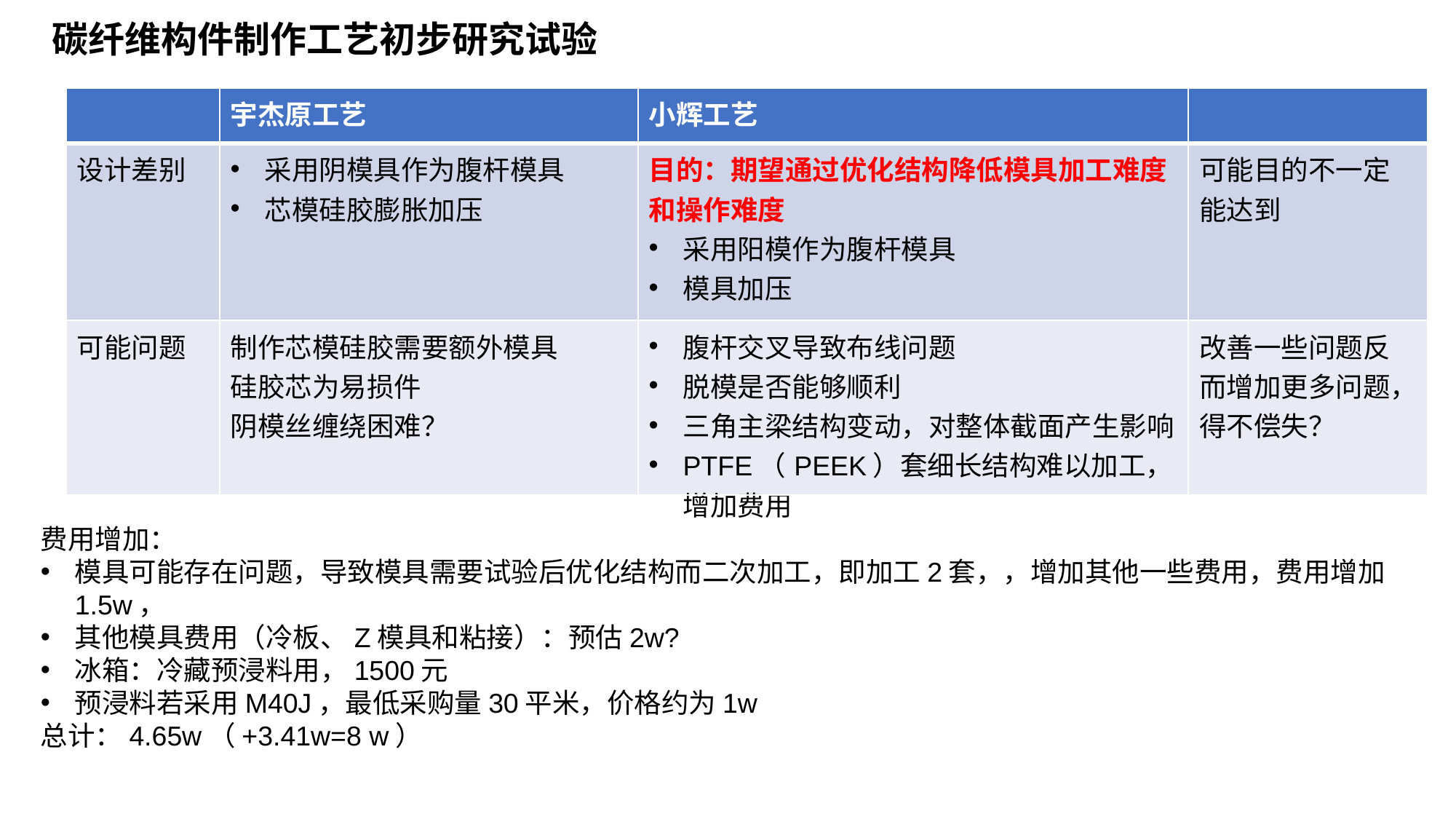

碳纤维构件制作工艺初步研究试验
|  | 宇杰原工艺 | 小辉工艺 |  |
| --- | --- | --- | --- |
| 设计差别 | 采用阴模具作为腹杆模具 芯模硅胶膨胀加压 | 目的：期望通过优化结构降低模具加工难度和操作难度 采用阳模作为腹杆模具 模具加压 | 可能目的不一定能达到 |
| 可能问题 | 制作芯模硅胶需要额外模具 硅胶芯为易损件 阴模丝缠绕困难？ | 腹杆交叉导致布线问题 脱模是否能够顺利 三角主梁结构变动，对整体截面产生影响 PTFE（PEEK）套细长结构难以加工，增加费用 | 改善一些问题反而增加更多问题，得不偿失？ |

费用增加：
模具可能存在问题，导致模具需要试验后优化结构而二次加工，即加工2套，，增加其他一些费用，费用增加1.5w，
其他模具费用（冷板、Z模具和粘接）：预估2w?
冰箱：冷藏预浸料用，1500元
预浸料若采用M40J，最低采购量30平米，价格约为1w
总计：4.65w（+3.41w=8 w）